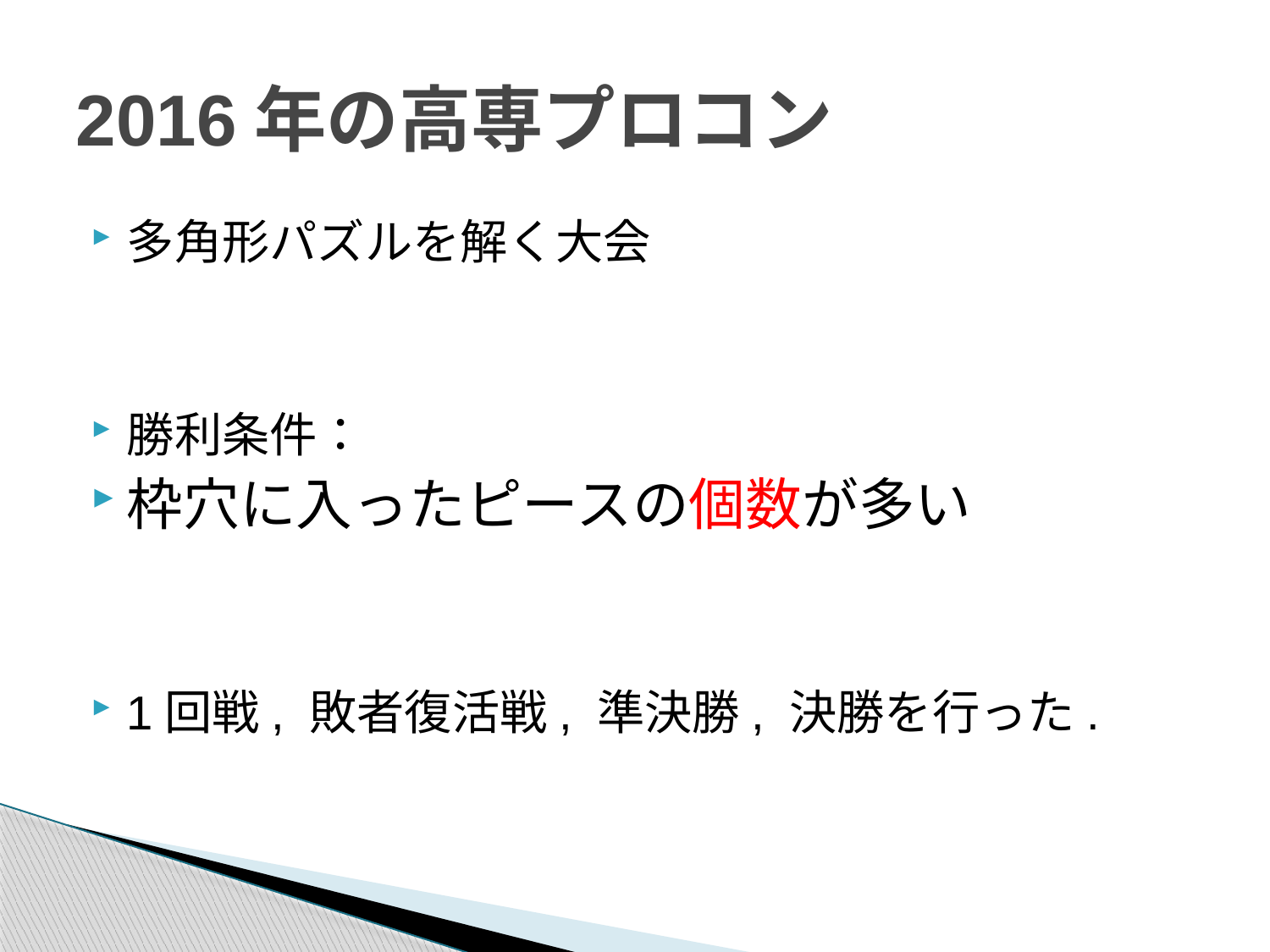

# 2016年の高専プロコン
多角形パズルを解く大会

勝利条件：
枠穴に入ったピースの個数が多い

1回戦, 敗者復活戦, 準決勝, 決勝を行った.